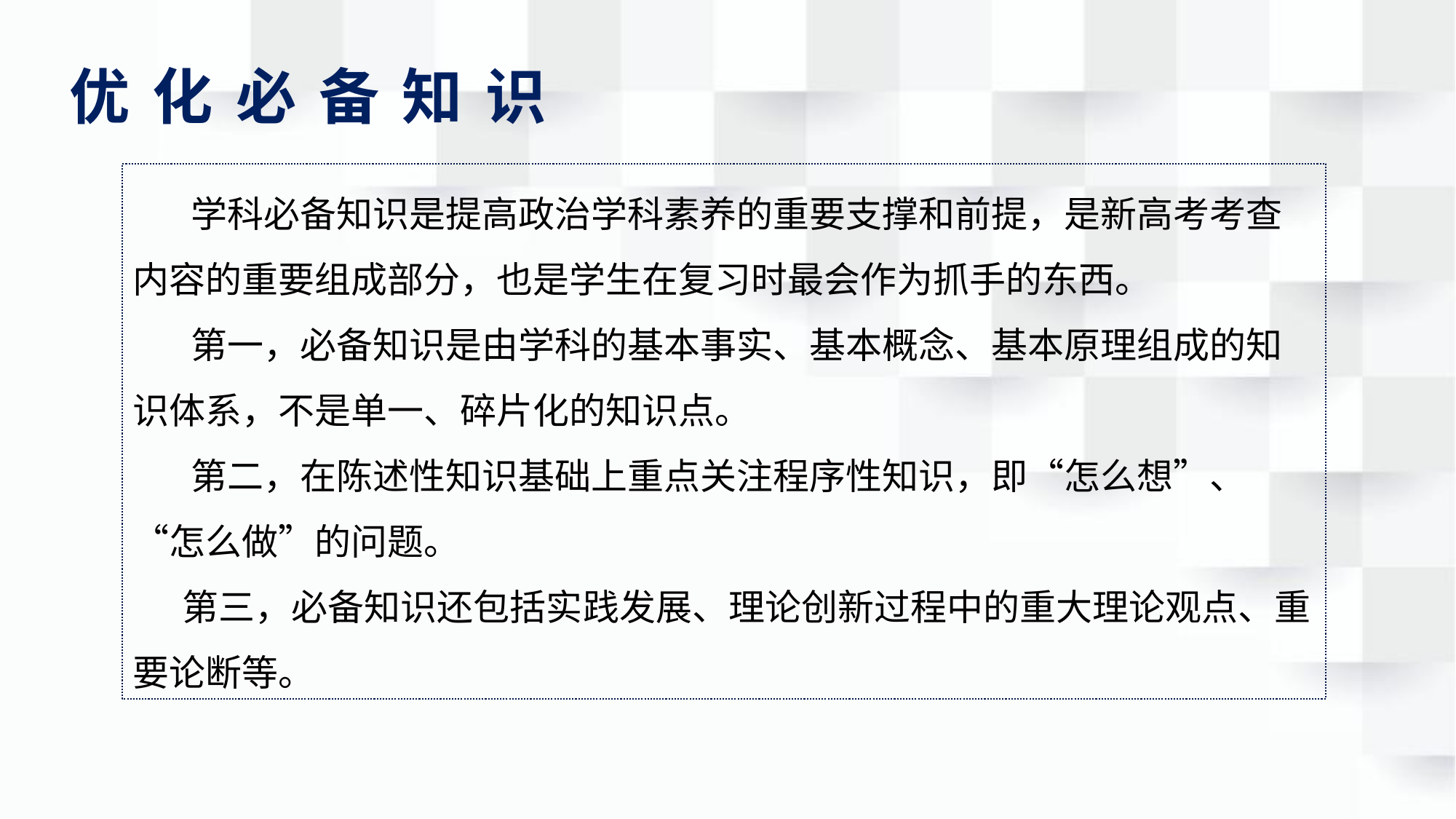

# 优化必备知识
      学科必备知识是提高政治学科素养的重要支撑和前提，是新高考考查内容的重要组成部分，也是学生在复习时最会作为抓手的东西。
      第一，必备知识是由学科的基本事实、基本概念、基本原理组成的知识体系，不是单一、碎片化的知识点。
      第二，在陈述性知识基础上重点关注程序性知识，即“怎么想”、“怎么做”的问题。
     第三，必备知识还包括实践发展、理论创新过程中的重大理论观点、重要论断等。